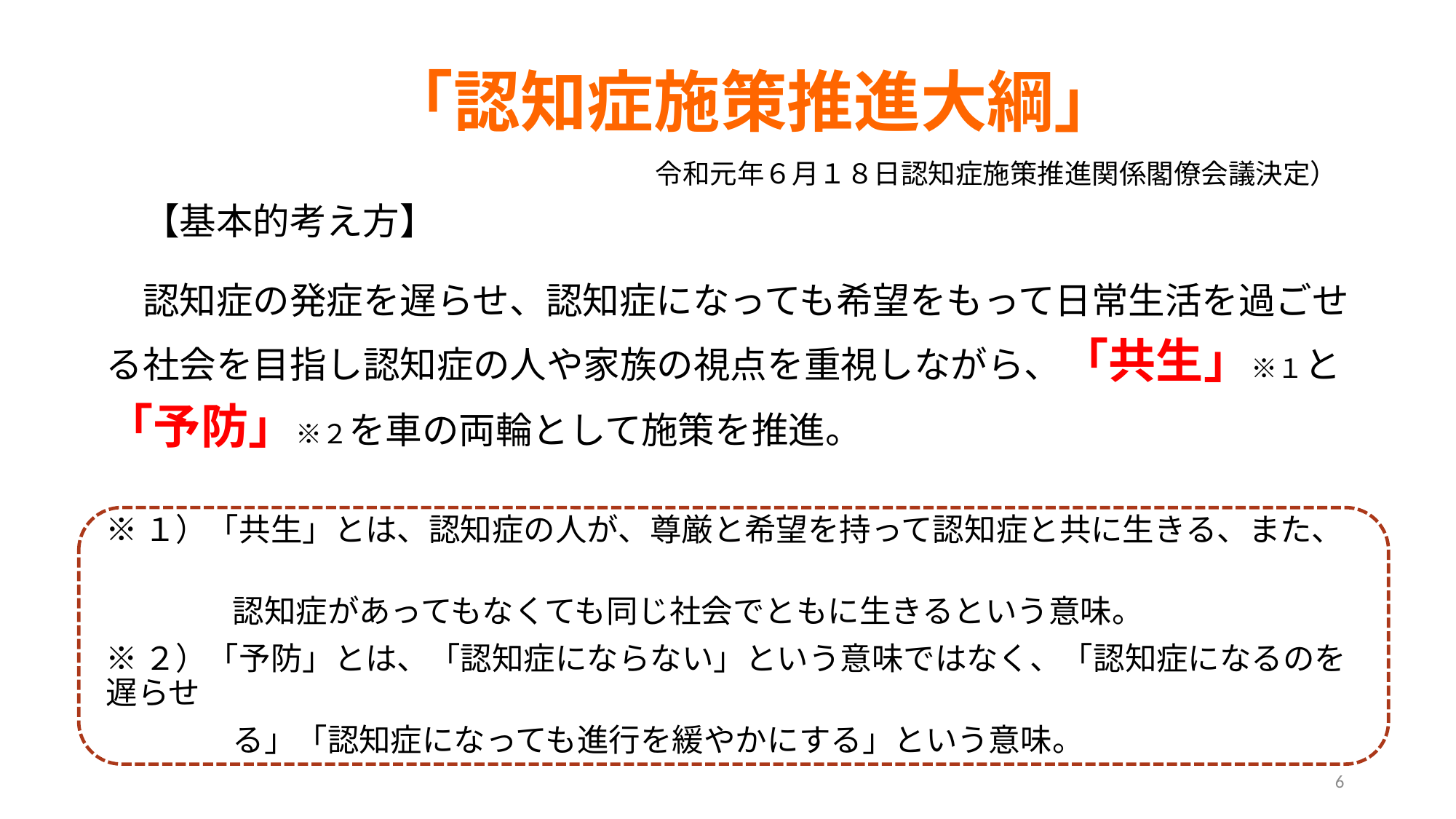

# 「認知症施策推進大綱」
令和元年６月１８日認知症施策推進関係閣僚会議決定）
　【基本的考え方】
　認知症の発症を遅らせ、認知症になっても希望をもって日常生活を過ごせる社会を目指し認知症の人や家族の視点を重視しながら、「共生」※１と「予防」※２を車の両輪として施策を推進。

※１）「共生」とは、認知症の人が、尊厳と希望を持って認知症と共に生きる、また、
　　　　認知症があってもなくても同じ社会でともに生きるという意味。
※２）「予防」とは、「認知症にならない」という意味ではなく、「認知症になるのを遅らせ
　　　　る」「認知症になっても進行を緩やかにする」という意味。

6